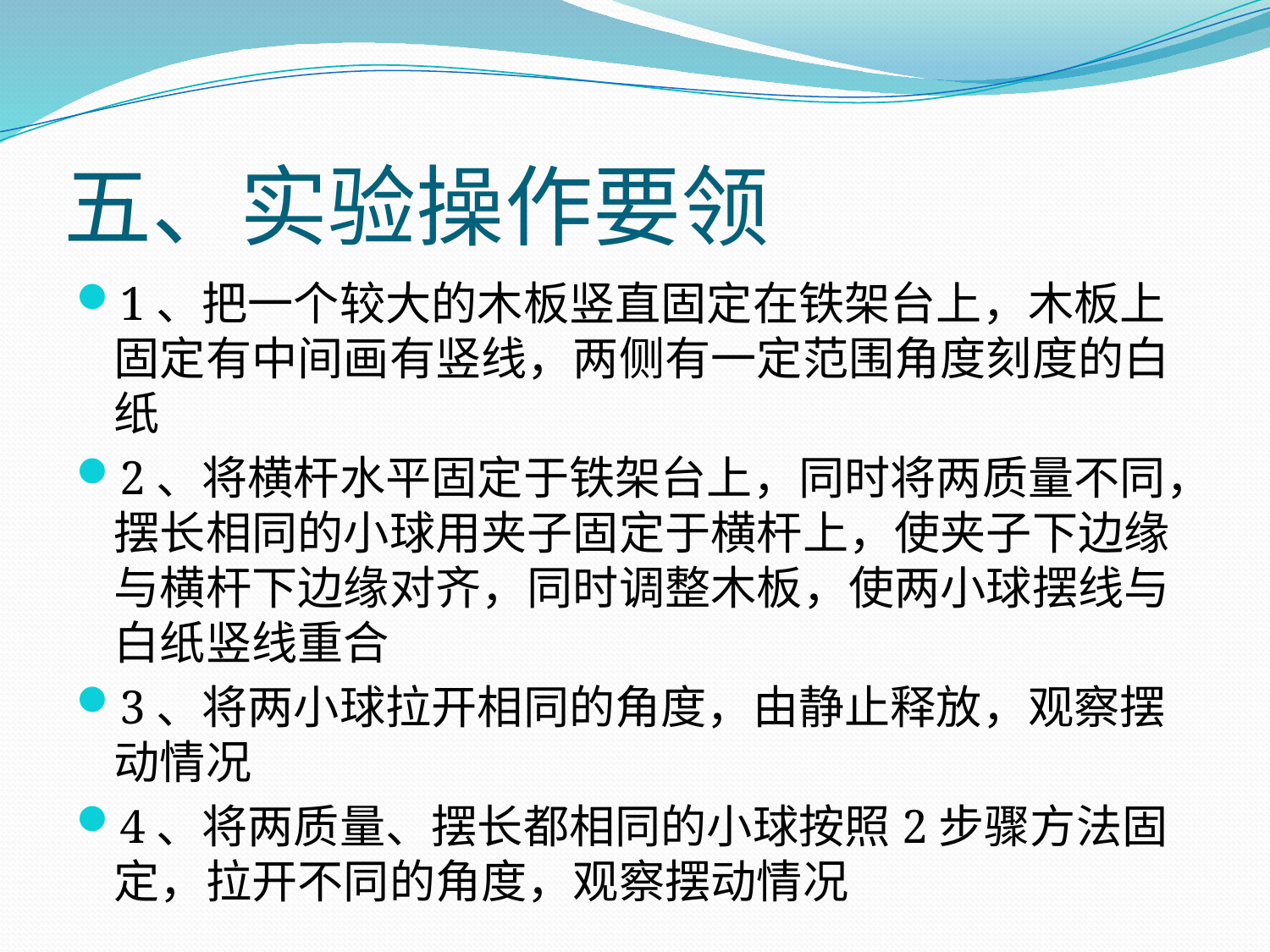

# 五、实验操作要领
1、把一个较大的木板竖直固定在铁架台上，木板上固定有中间画有竖线，两侧有一定范围角度刻度的白纸
2、将横杆水平固定于铁架台上，同时将两质量不同，摆长相同的小球用夹子固定于横杆上，使夹子下边缘与横杆下边缘对齐，同时调整木板，使两小球摆线与白纸竖线重合
3、将两小球拉开相同的角度，由静止释放，观察摆动情况
4、将两质量、摆长都相同的小球按照2步骤方法固定，拉开不同的角度，观察摆动情况